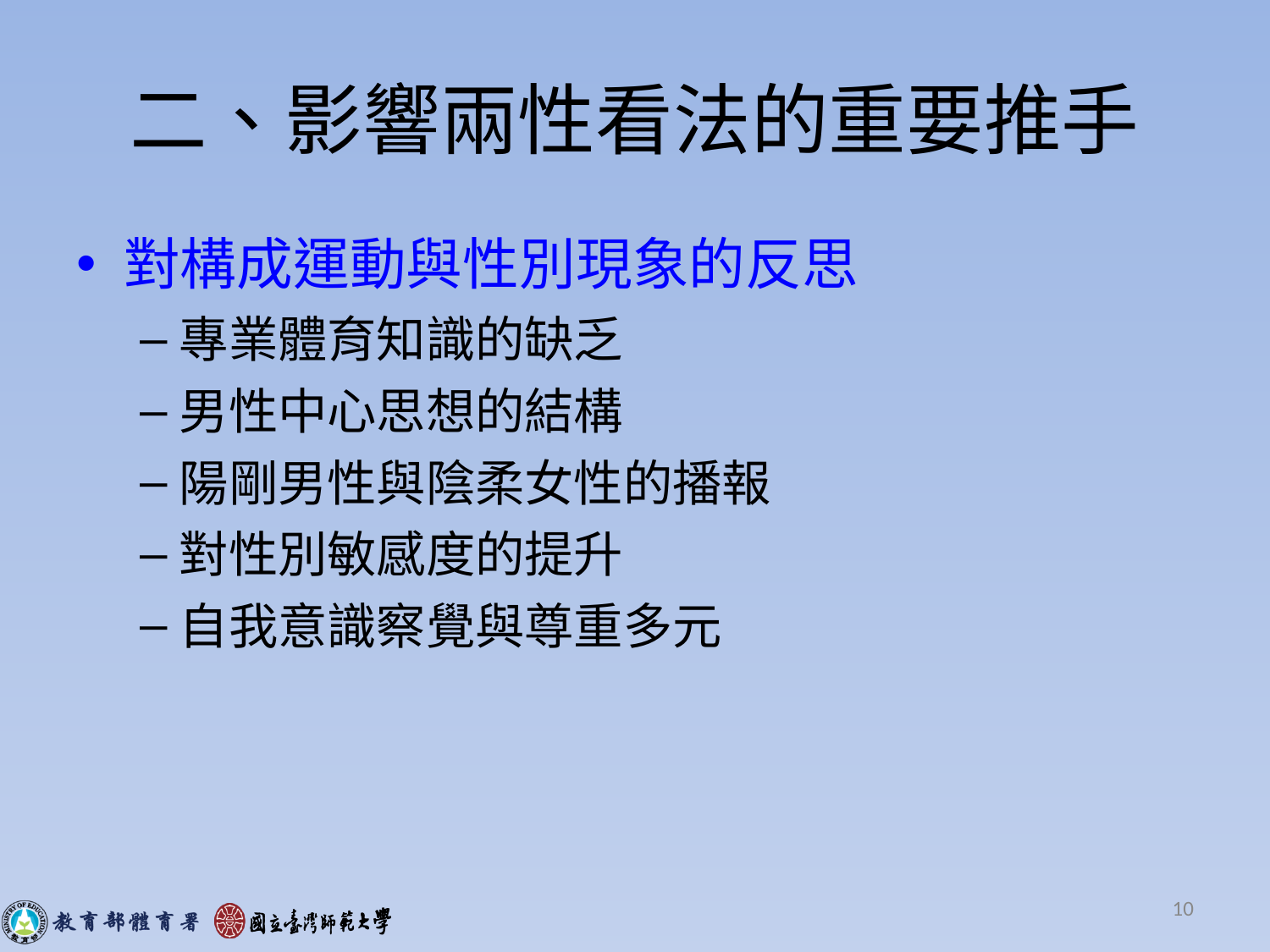

# 二、影響兩性看法的重要推手
對構成運動與性別現象的反思
專業體育知識的缺乏
男性中心思想的結構
陽剛男性與陰柔女性的播報
對性別敏感度的提升
自我意識察覺與尊重多元
10